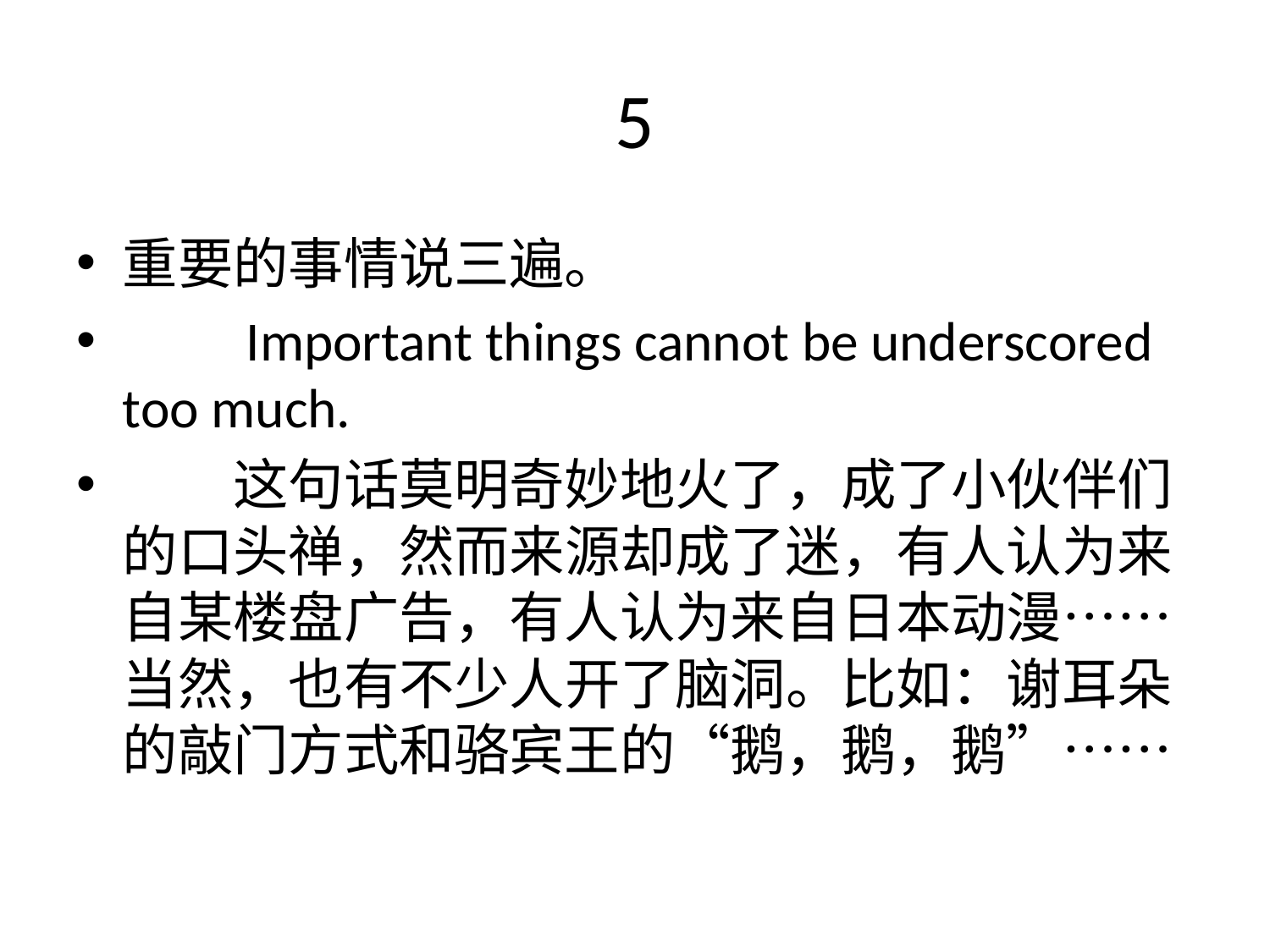

# 5
重要的事情说三遍。
　　Important things cannot be underscored too much.
　　这句话莫明奇妙地火了，成了小伙伴们的口头禅，然而来源却成了迷，有人认为来自某楼盘广告，有人认为来自日本动漫……当然，也有不少人开了脑洞。比如：谢耳朵的敲门方式和骆宾王的“鹅，鹅，鹅”……